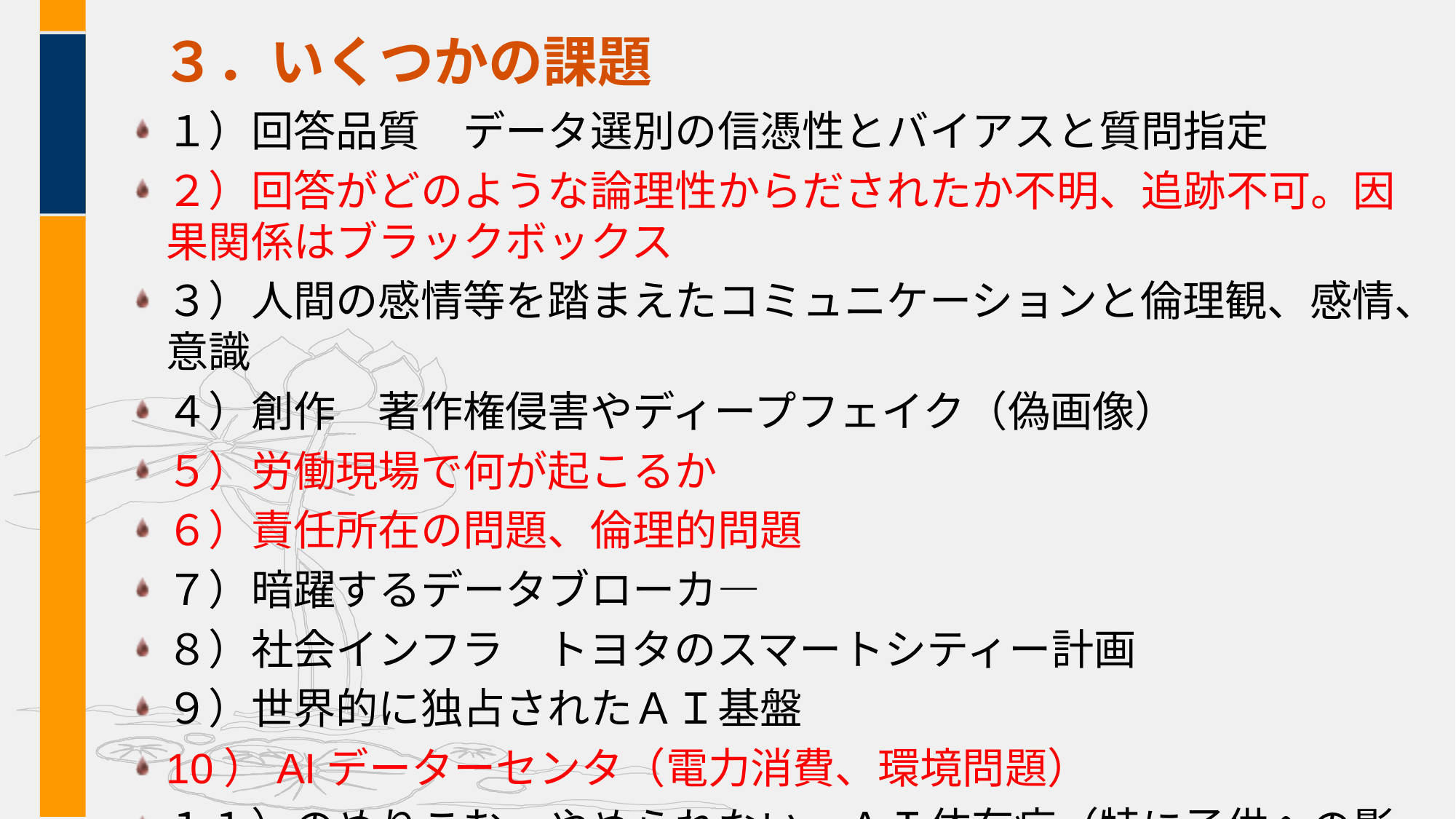

# ３．いくつかの課題
１）回答品質　データ選別の信憑性とバイアスと質問指定
２）回答がどのような論理性からだされたか不明、追跡不可。因果関係はブラックボックス
３）人間の感情等を踏まえたコミュニケーションと倫理観、感情、意識
４）創作　著作権侵害やディープフェイク（偽画像）
５）労働現場で何が起こるか
６）責任所在の問題、倫理的問題
７）暗躍するデータブローカ―
８）社会インフラ　トヨタのスマートシティー計画
９）世界的に独占されたＡＩ基盤
10）AIデーターセンタ（電力消費、環境問題）
１１）のめりこむ　やめられない　ＡＩ依存症（特に子供への影響）